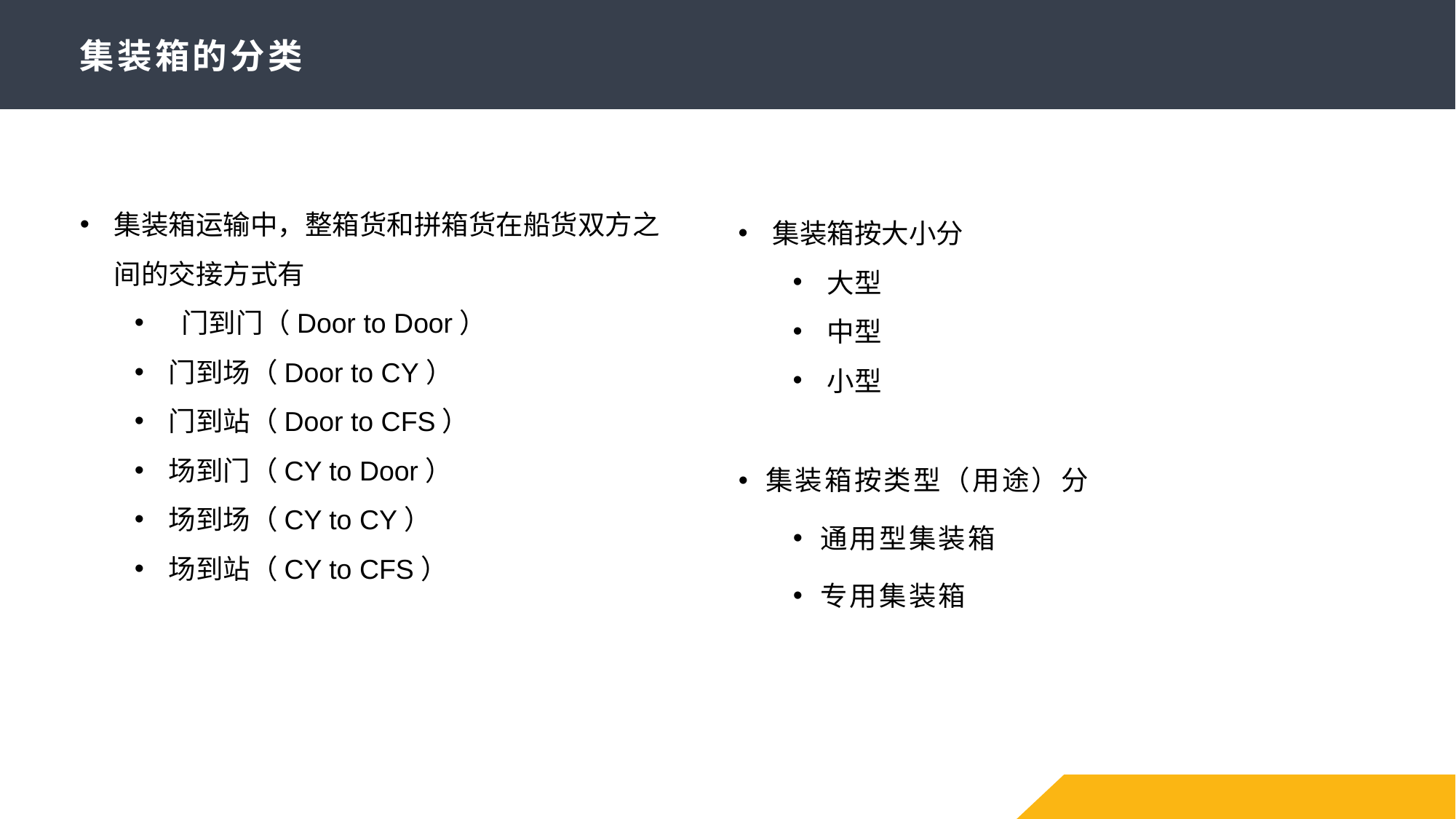

# 集装箱的分类
集装箱运输中，整箱货和拼箱货在船货双方之间的交接方式有
 门到门（Door to Door）
门到场（Door to CY）
门到站（Door to CFS）
场到门（CY to Door）
场到场（CY to CY）
场到站（CY to CFS）
集装箱按大小分
大型
中型
小型
集装箱按类型（用途）分
通用型集装箱
专用集装箱